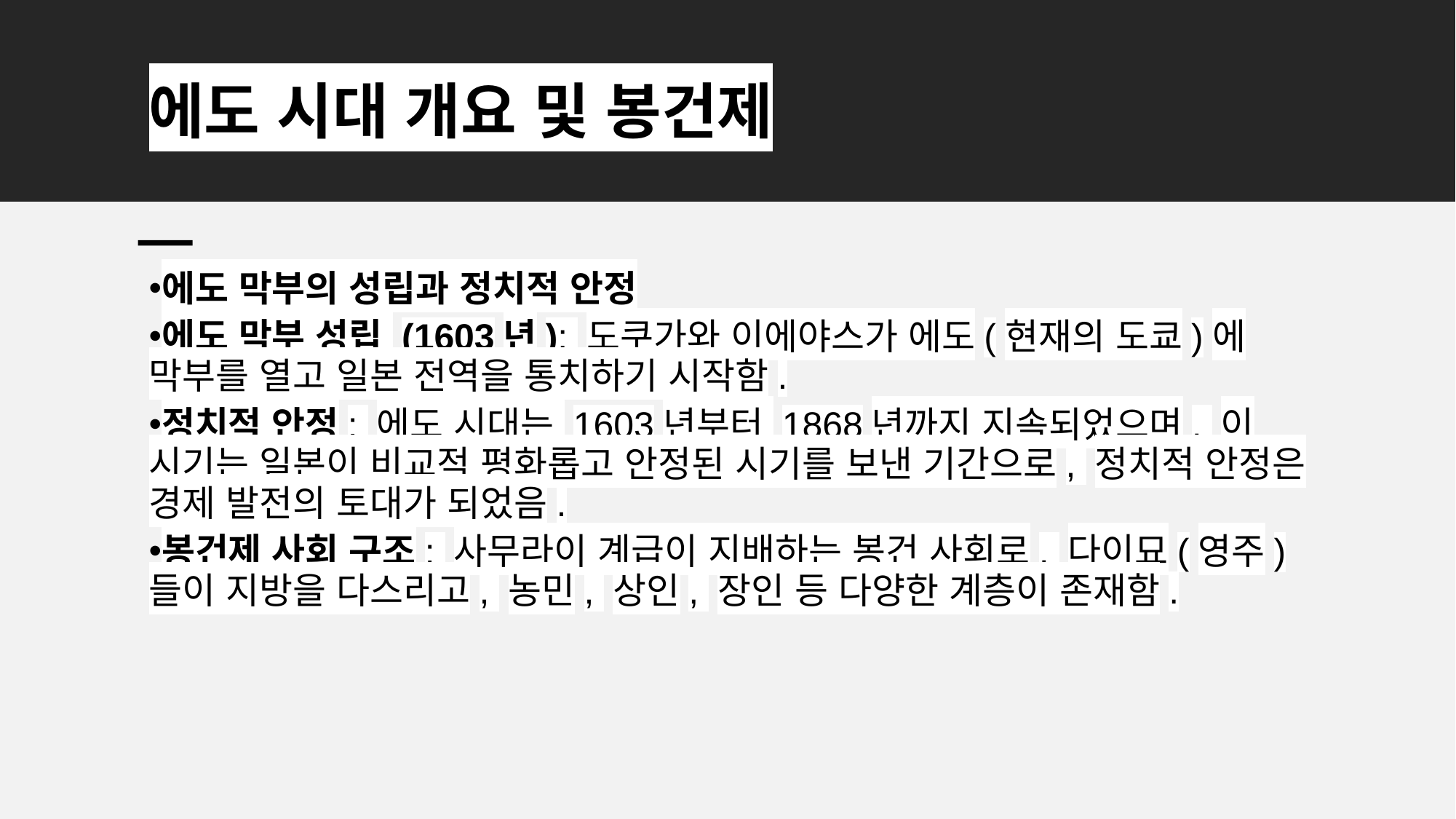

에도 시대 개요 및 봉건제

에도 막부의 성립과 정치적 안정
에도 막부 성립 (1603년): 도쿠가와 이에야스가 에도(현재의 도쿄)에 막부를 열고 일본 전역을 통치하기 시작함.
정치적 안정: 에도 시대는 1603년부터 1868년까지 지속되었으며, 이 시기는 일본이 비교적 평화롭고 안정된 시기를 보낸 기간으로, 정치적 안정은 경제 발전의 토대가 되었음.
봉건제 사회 구조: 사무라이 계급이 지배하는 봉건 사회로, 다이묘(영주)들이 지방을 다스리고, 농민, 상인, 장인 등 다양한 계층이 존재함.